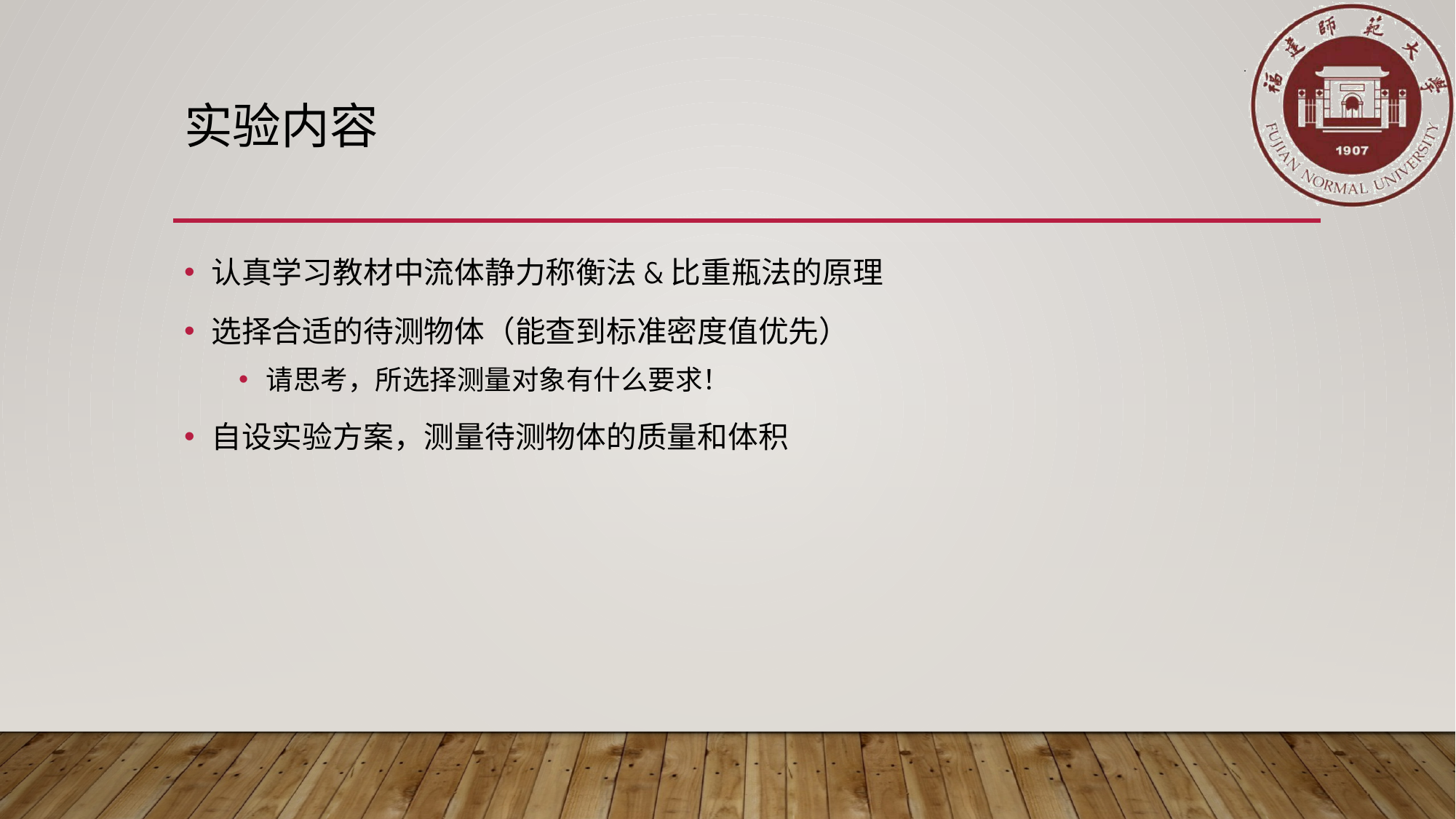

# 实验内容
认真学习教材中流体静力称衡法&比重瓶法的原理
选择合适的待测物体（能查到标准密度值优先）
请思考，所选择测量对象有什么要求！
自设实验方案，测量待测物体的质量和体积